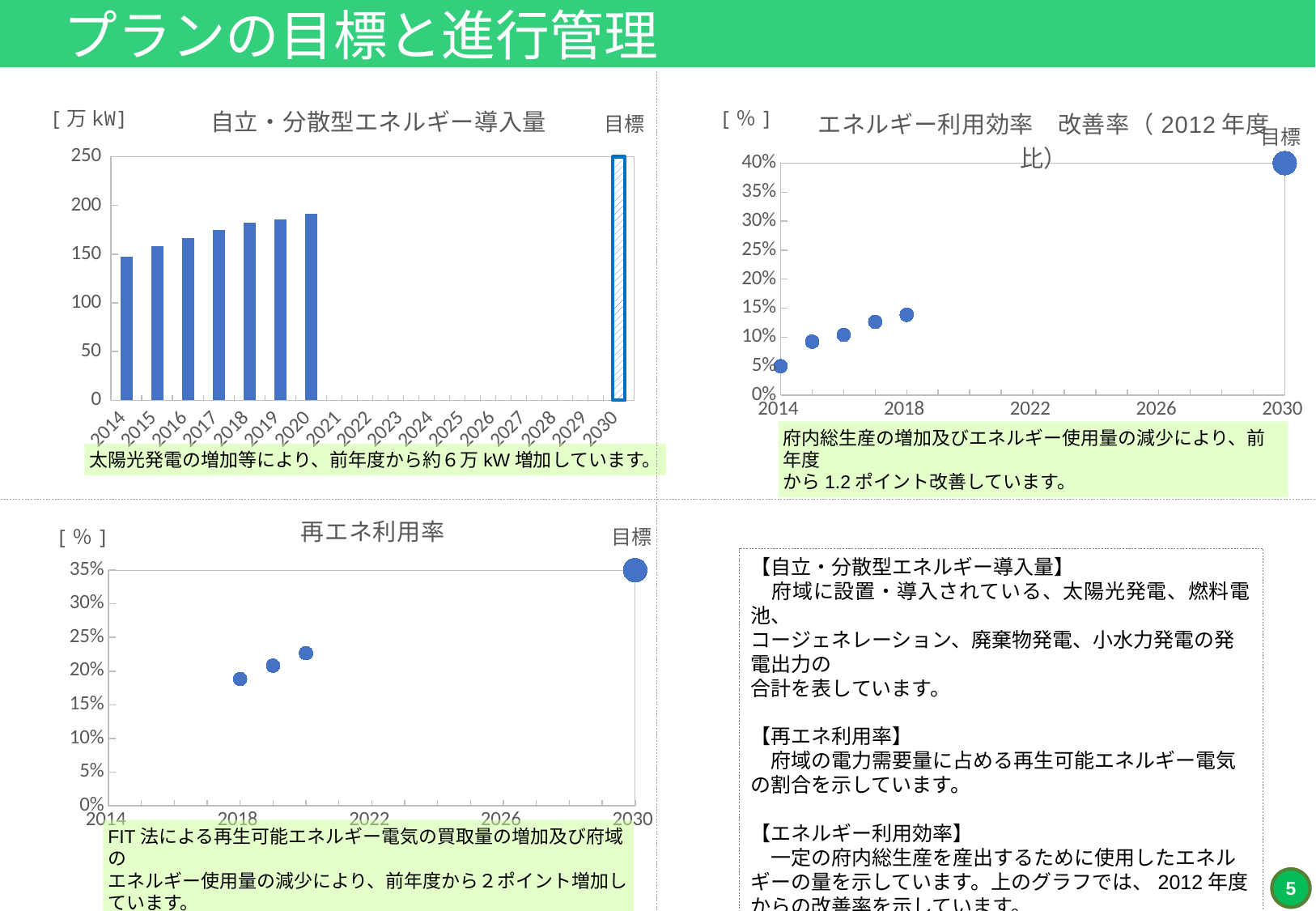

プランの目標と進行管理

### Chart: 自立・分散型エネルギー導入量

| Category | 自立分散エネルギー[万kW] |
|---|---|
| 2014 | 147.56676296299997 |
| 2015 | 158.16352502799998 |
| 2016 | 166.530950263 |
| 2017 | 175.131536843 |
| 2018 | 182.3079586879997 |
| 2019 | 185.31380366799874 |
| 2020 | 191.28346179299768 |
| 2021 | None |
| 2022 | None |
| 2023 | None |
| 2024 | None |
| 2025 | None |
| 2026 | None |
| 2027 | None |
| 2028 | None |
| 2029 | None |
| 2030 | 250.0 |

### Chart: エネルギー利用効率　改善率（2012年度比）

| Category | エネルギー効率改善率 |
|---|---|
[万kW]
[％]
目標
目標
府内総生産の増加及びエネルギー使用量の減少により、前年度
から1.2ポイント改善しています。
太陽光発電の増加等により、前年度から約６万kW増加しています。

### Chart: 再エネ利用率

| Category | 再エネ利用率[％] |
|---|---|
[％]
目標
【自立・分散型エネルギー導入量】
　府域に設置・導入されている、太陽光発電、燃料電池、
コージェネレーション、廃棄物発電、小水力発電の発電出力の
合計を表しています。

【再エネ利用率】
　府域の電力需要量に占める再生可能エネルギー電気の割合を示しています。

【エネルギー利用効率】
　一定の府内総生産を産出するために使用したエネルギーの量を示しています。上のグラフでは、2012年度からの改善率を示しています。
FIT法による再生可能エネルギー電気の買取量の増加及び府域の
エネルギー使用量の減少により、前年度から２ポイント増加しています。
5